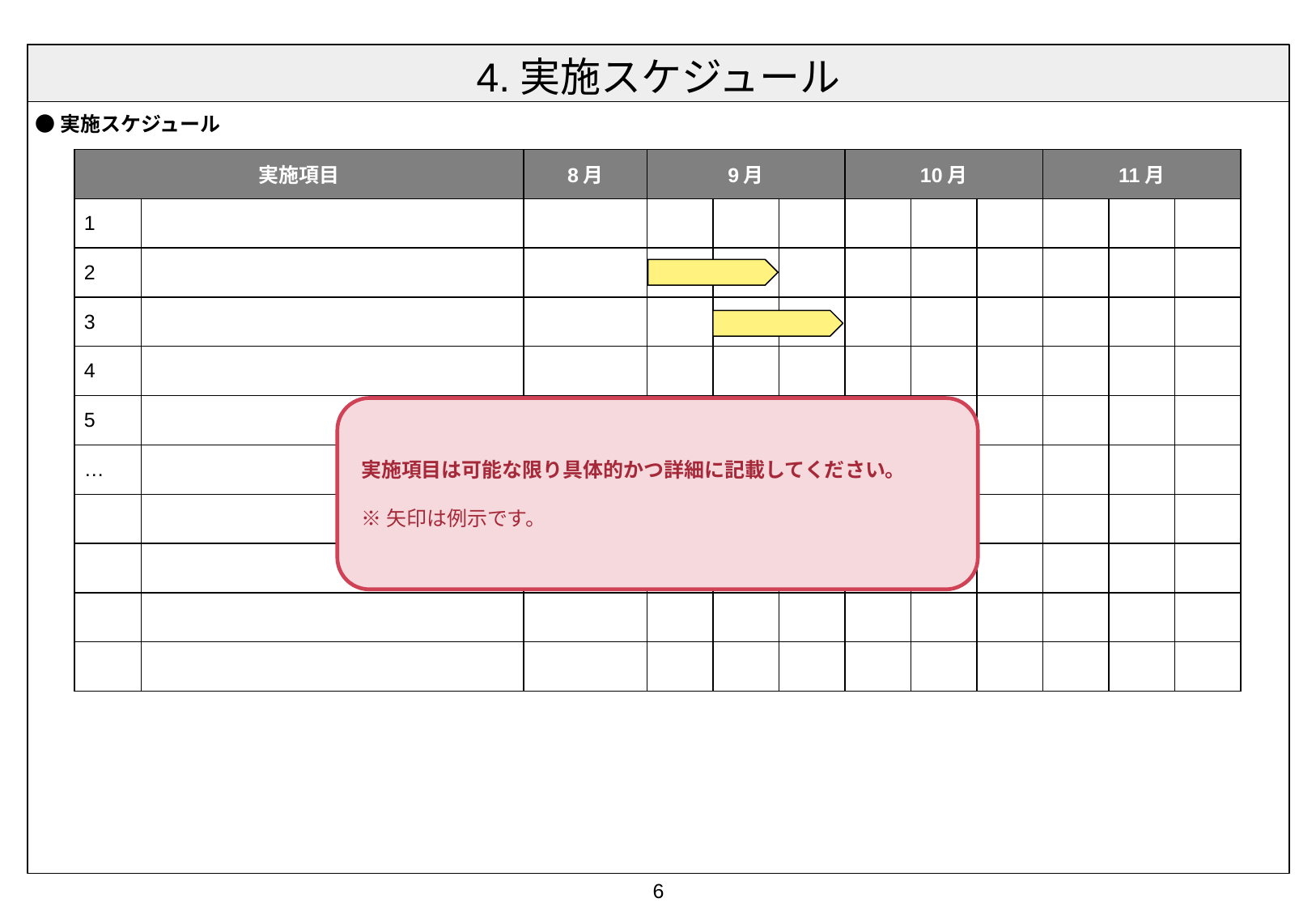

| 実施項目 |  | 8月 | 9月 |  |  | 10月 |  |  | 11月 |  |  |
| --- | --- | --- | --- | --- | --- | --- | --- | --- | --- | --- | --- |
| 1 |  |  |  |  |  |  |  |  |  |  |  |
| 2 |  |  |  |  |  |  |  |  |  |  |  |
| 3 |  |  |  |  |  |  |  |  |  |  |  |
| 4 |  |  |  |  |  |  |  |  |  |  |  |
| 5 |  |  |  |  |  |  |  |  |  |  |  |
| … |  |  |  |  |  |  |  |  |  |  |  |
|  |  |  |  |  |  |  |  |  |  |  |  |
|  |  |  |  |  |  |  |  |  |  |  |  |
|  |  |  |  |  |  |  |  |  |  |  |  |
|  |  |  |  |  |  |  |  |  |  |  |  |

実施項目は可能な限り具体的かつ詳細に記載してください。

※矢印は例示です。